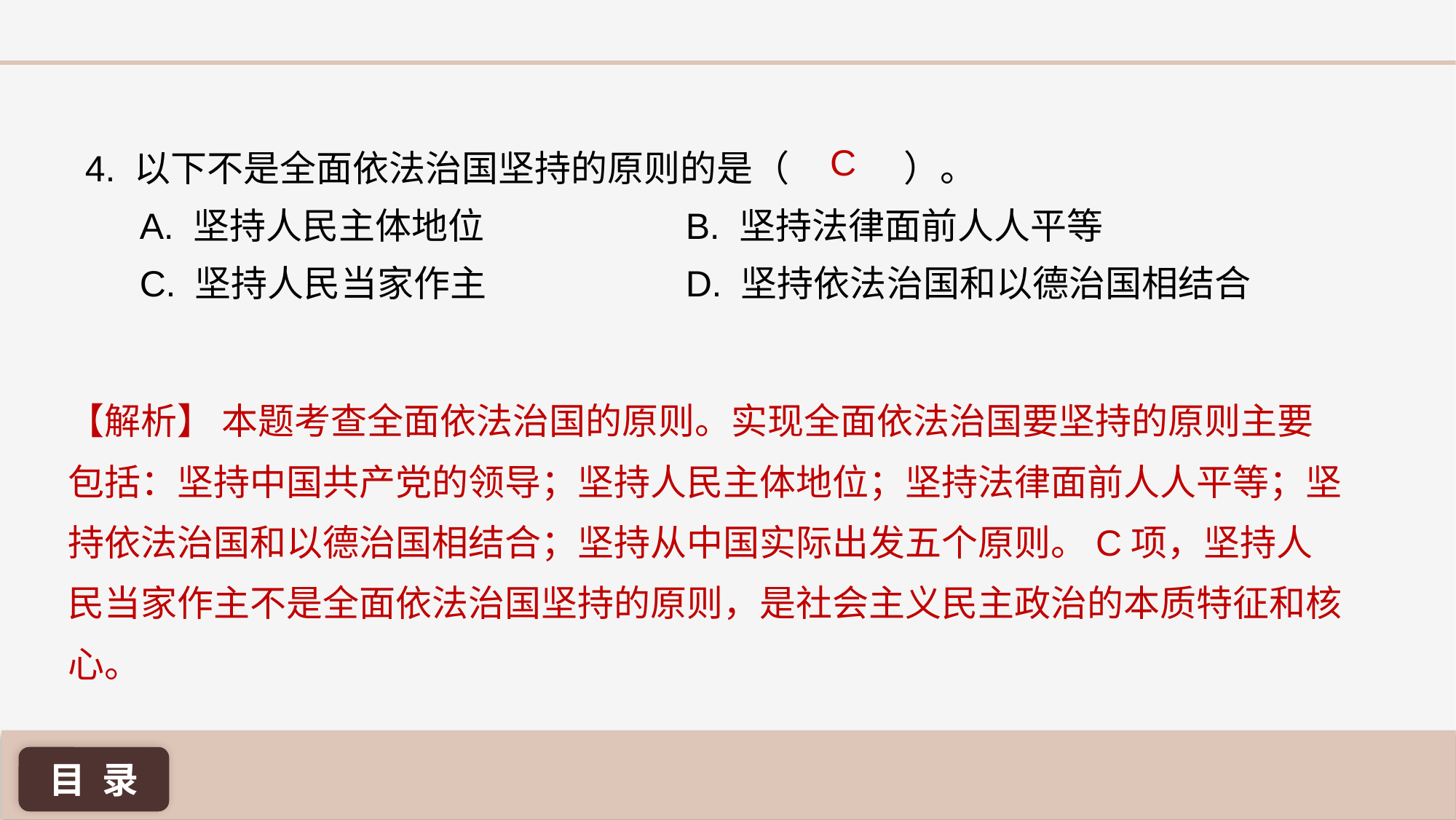

C
4. 以下不是全面依法治国坚持的原则的是（              ）。
A. 坚持人民主体地位 		B. 坚持法律面前人人平等
C. 坚持人民当家作主 		D. 坚持依法治国和以德治国相结合
【解析】 本题考查全面依法治国的原则。实现全面依法治国要坚持的原则主要包括：坚持中国共产党的领导；坚持人民主体地位；坚持法律面前人人平等；坚持依法治国和以德治国相结合；坚持从中国实际出发五个原则。C项，坚持人民当家作主不是全面依法治国坚持的原则，是社会主义民主政治的本质特征和核心。